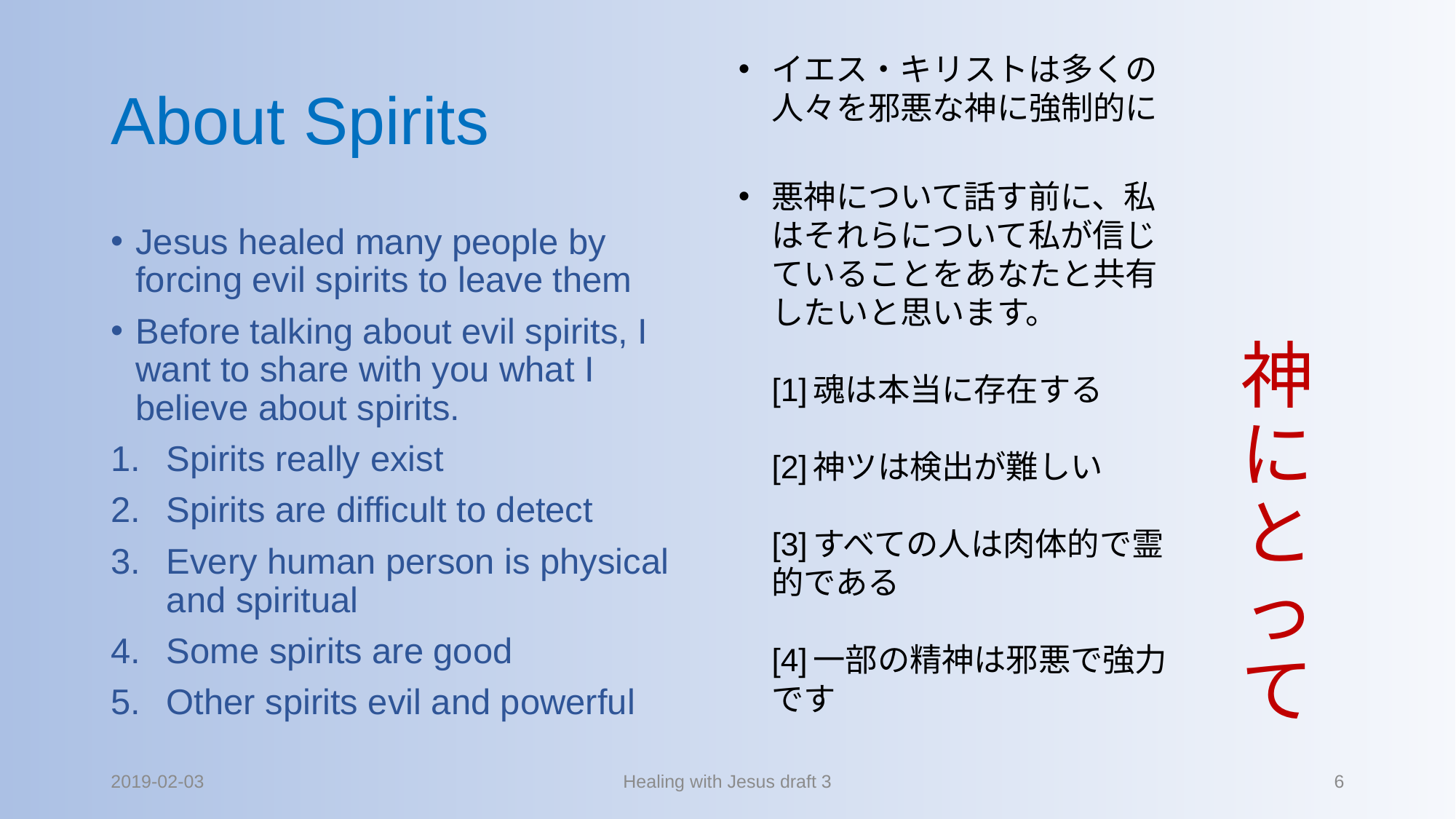

# About Spirits
イエス・キリストは多くの人々を邪悪な神に強制的に
悪神について話す前に、私はそれらについて私が信じていることをあなたと共有したいと思います。
[1]魂は本当に存在する
[2]神ツは検出が難しい
[3]すべての人は肉体的で霊的である
[4]一部の精神は邪悪で強力です
神にとって
Jesus healed many people by forcing evil spirits to leave them
Before talking about evil spirits, I want to share with you what I believe about spirits.
Spirits really exist
Spirits are difficult to detect
Every human person is physical and spiritual
Some spirits are good
Other spirits evil and powerful
2019-02-03
Healing with Jesus draft 3
6